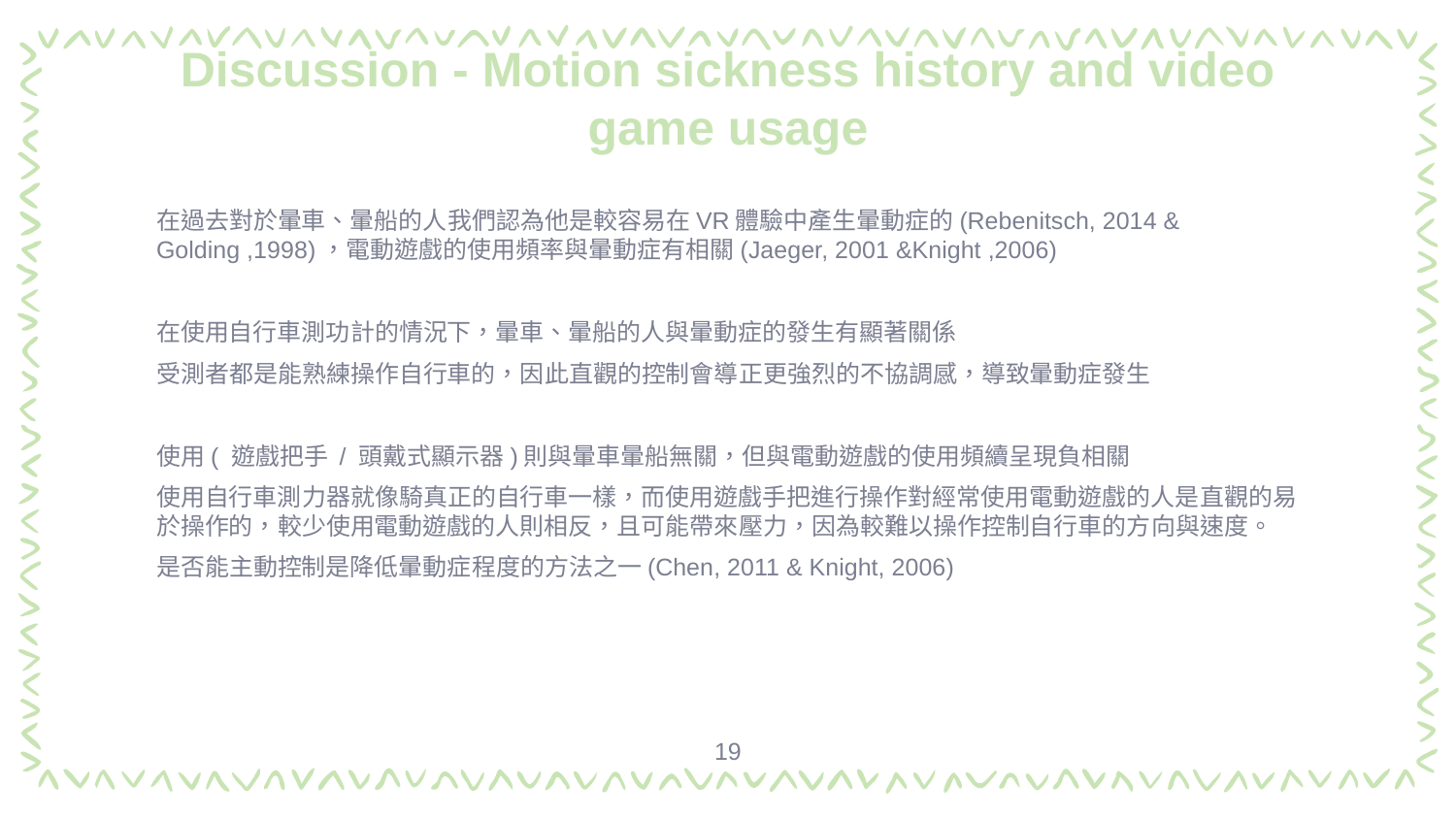

# Discussion - Motion sickness history and video game usage
在過去對於暈車、暈船的人我們認為他是較容易在VR體驗中產生暈動症的(Rebenitsch, 2014 & Golding ,1998)，電動遊戲的使用頻率與暈動症有相關(Jaeger, 2001 &Knight ,2006)

在使用自行車測功計的情況下，暈車、暈船的人與暈動症的發生有顯著關係
受測者都是能熟練操作自行車的，因此直觀的控制會導正更強烈的不協調感，導致暈動症發生

使用( 遊戲把手 / 頭戴式顯示器)則與暈車暈船無關，但與電動遊戲的使用頻續呈現負相關
使用自行車測力器就像騎真正的自行車一樣，而使用遊戲手把進行操作對經常使用電動遊戲的人是直觀的易於操作的，較少使用電動遊戲的人則相反，且可能帶來壓力，因為較難以操作控制自行車的方向與速度。
是否能主動控制是降低暈動症程度的方法之一(Chen, 2011 & Knight, 2006)

19